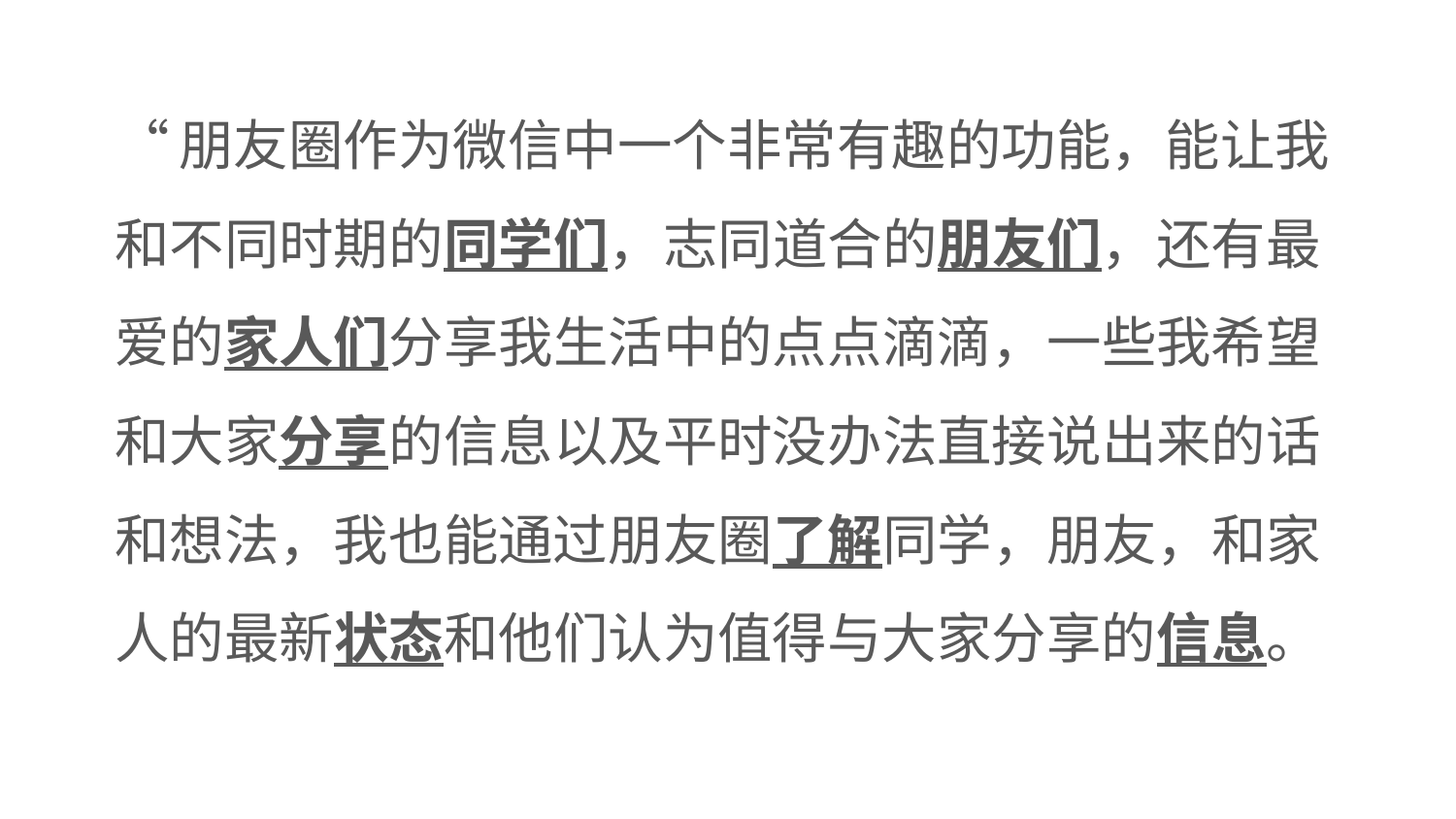

“朋友圈作为微信中一个非常有趣的功能，能让我和不同时期的同学们，志同道合的朋友们，还有最爱的家人们分享我生活中的点点滴滴，一些我希望和大家分享的信息以及平时没办法直接说出来的话和想法，我也能通过朋友圈了解同学，朋友，和家人的最新状态和他们认为值得与大家分享的信息。